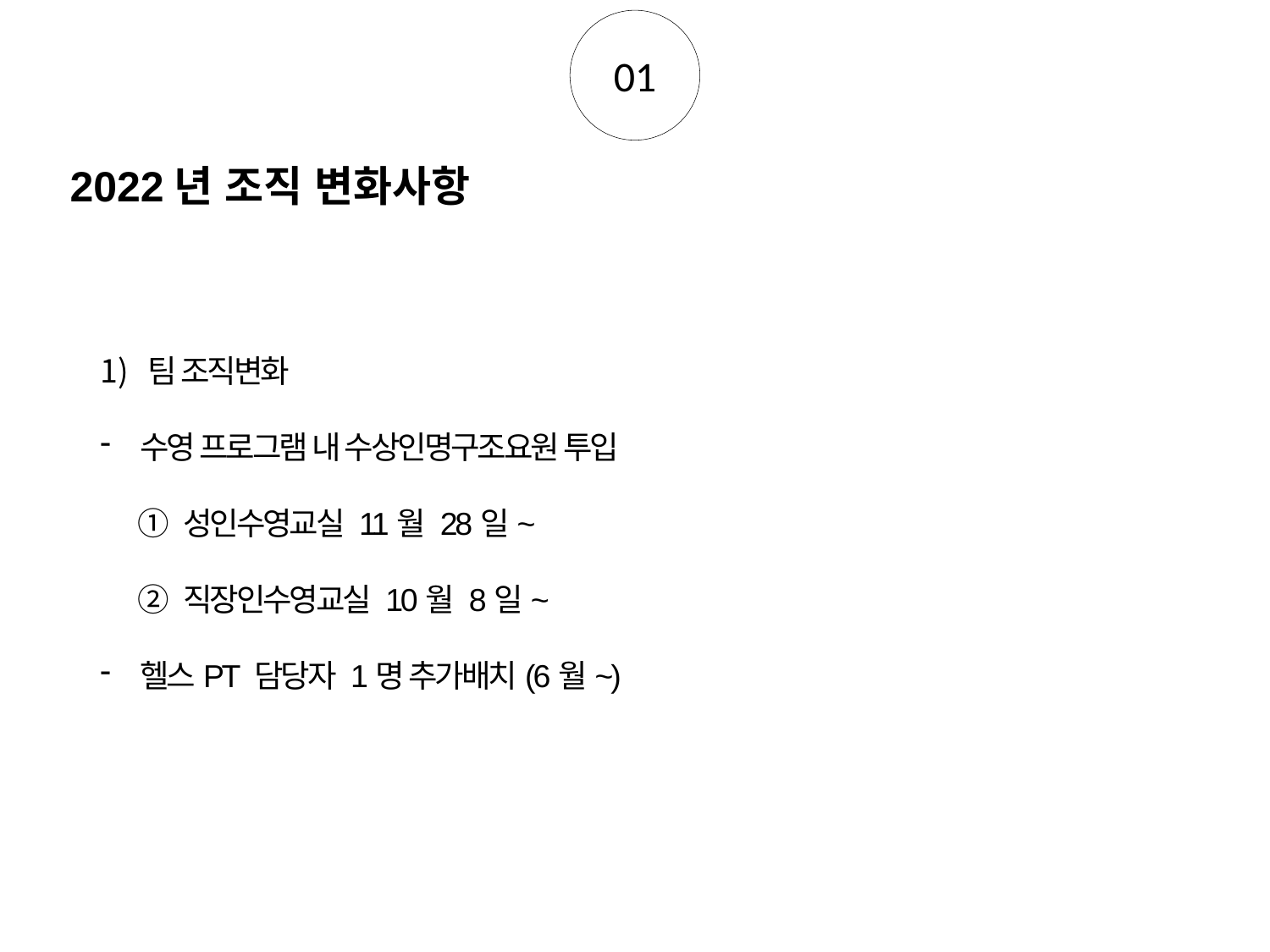

01
2022년 조직 변화사항
팀 조직변화

수영 프로그램 내 수상인명구조요원 투입

      ① 성인수영교실 11월 28일~

      ② 직장인수영교실 10월 8일~

헬스PT 담당자 1명 추가배치(6월~)